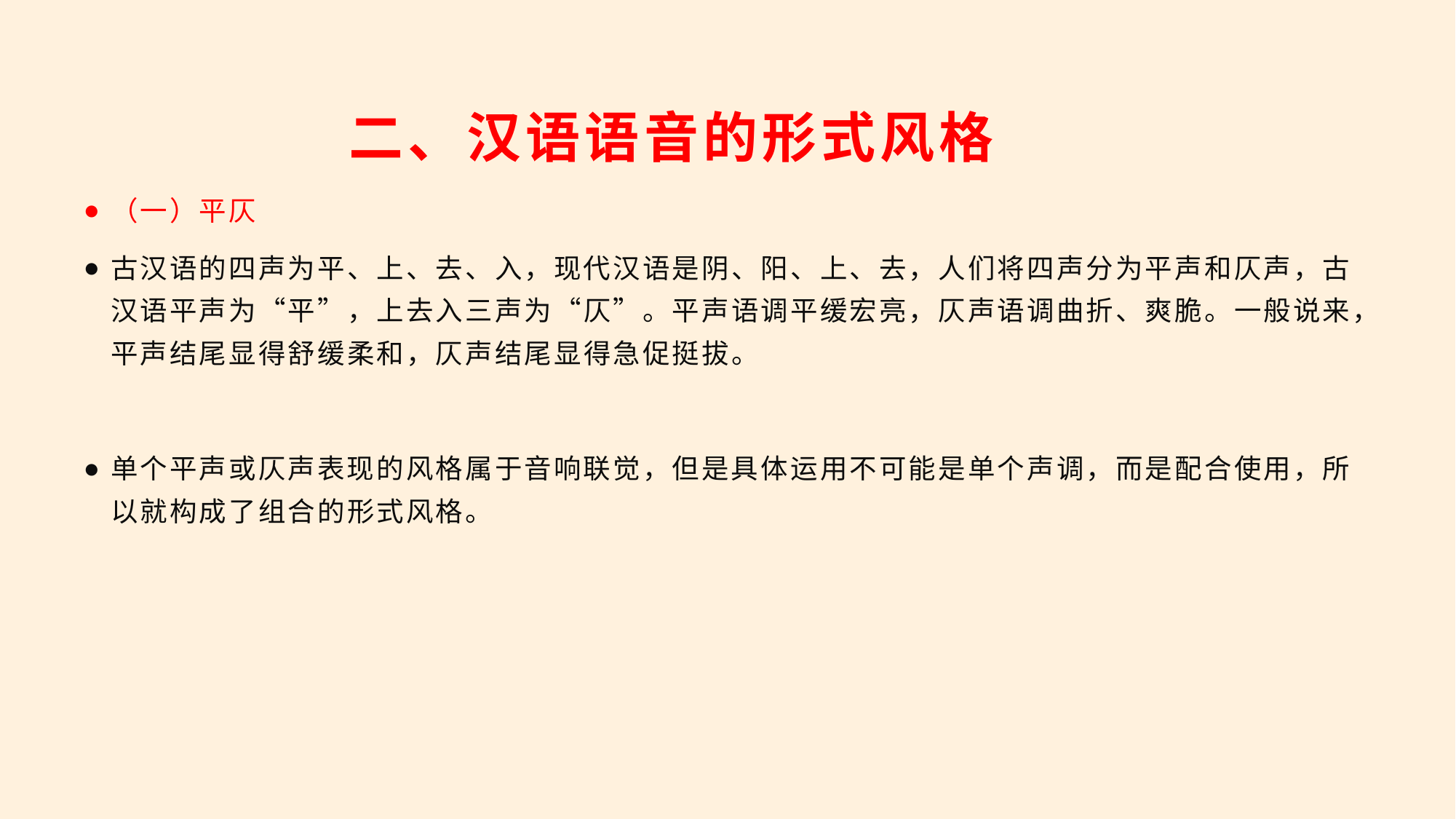

# 二、汉语语音的形式风格
（一）平仄
古汉语的四声为平、上、去、入，现代汉语是阴、阳、上、去，人们将四声分为平声和仄声，古汉语平声为“平”，上去入三声为“仄”。平声语调平缓宏亮，仄声语调曲折、爽脆。一般说来，平声结尾显得舒缓柔和，仄声结尾显得急促挺拔。

单个平声或仄声表现的风格属于音响联觉，但是具体运用不可能是单个声调，而是配合使用，所以就构成了组合的形式风格。